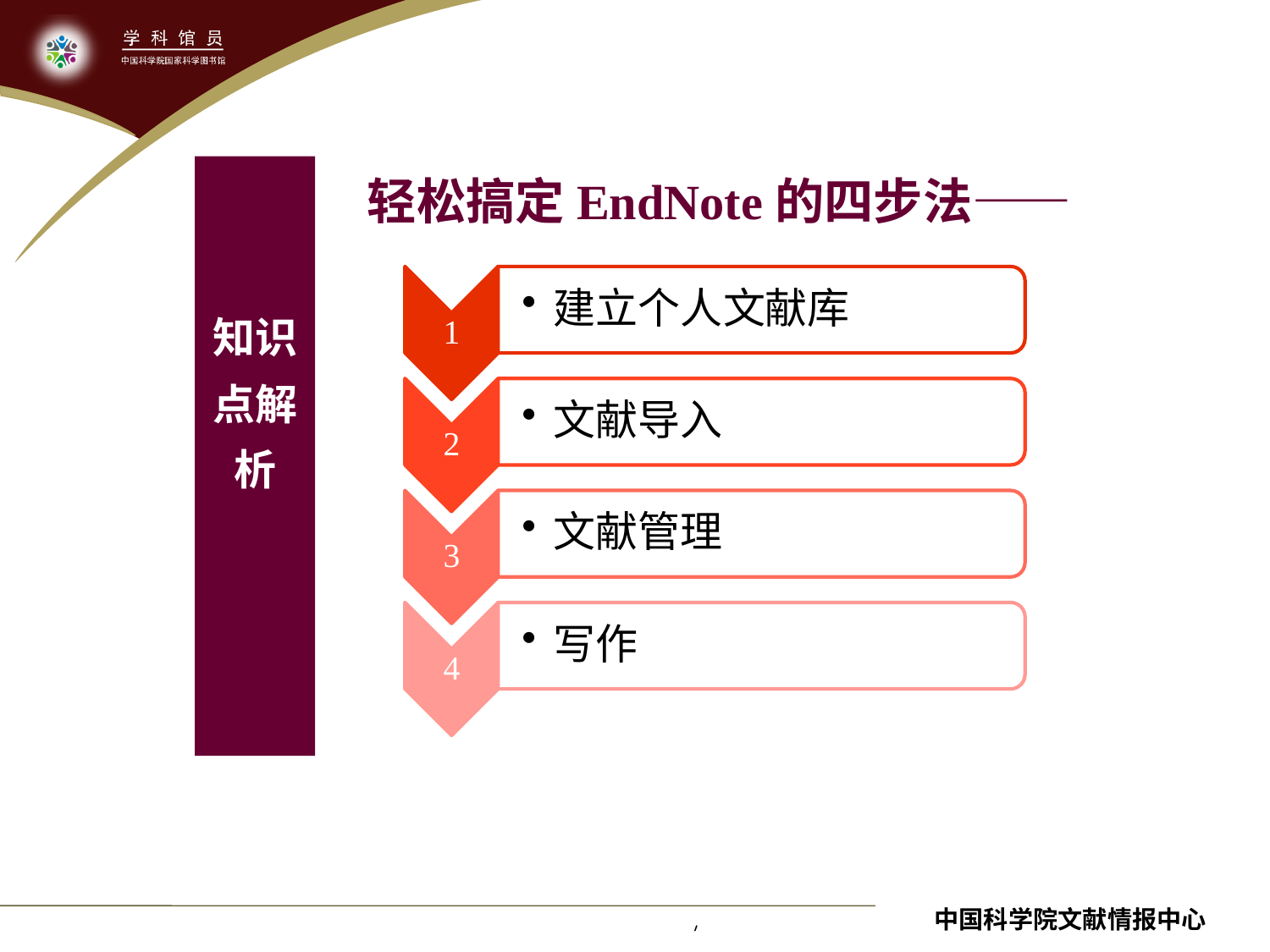

轻松搞定EndNote的四步法——

知识点解析
1
建立个人文献库
2
文献导入
3
文献管理
4
写作
中国科学院文献情报中心